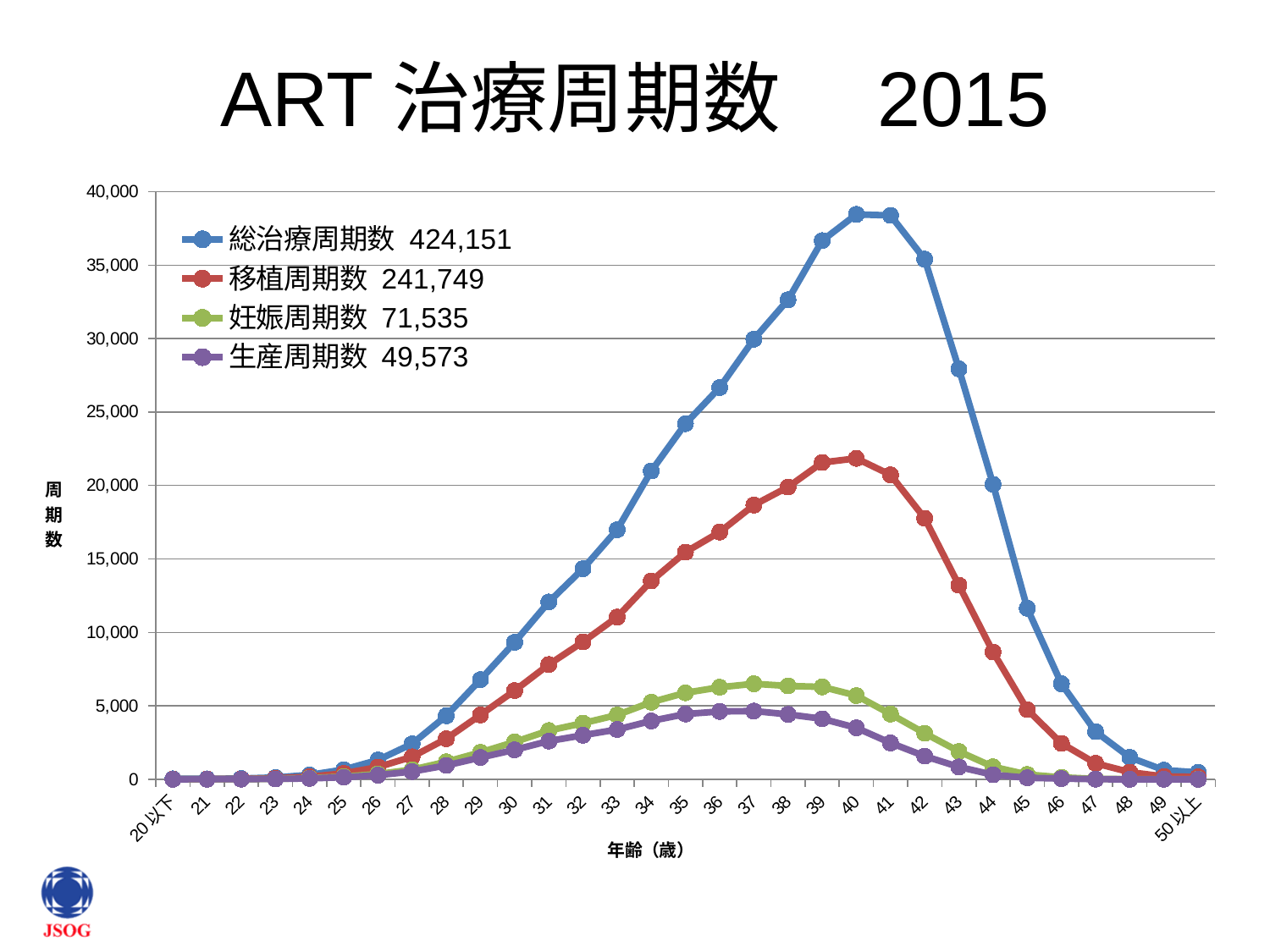

# ART治療周期数　2015

### Chart

| Category | 総治療周期数 424,151 | 移植周期数 241,749 | 妊娠周期数 71,535 | 生産周期数 49,573 |
|---|---|---|---|---|
| 20以下 | 33.0 | 6.0 | 2.0 | 2.0 |
| 21 | 31.0 | 14.0 | 9.0 | 9.0 |
| 22 | 57.0 | 28.0 | 12.0 | 11.0 |
| 23 | 123.0 | 71.0 | 27.0 | 24.0 |
| 24 | 300.0 | 174.0 | 85.0 | 61.0 |
| 25 | 662.0 | 407.0 | 182.0 | 140.0 |
| 26 | 1315.0 | 833.0 | 363.0 | 281.0 |
| 27 | 2415.0 | 1532.0 | 657.0 | 529.0 |
| 28 | 4326.0 | 2764.0 | 1193.0 | 943.0 |
| 29 | 6787.0 | 4382.0 | 1836.0 | 1481.0 |
| 30 | 9330.0 | 6040.0 | 2544.0 | 2007.0 |
| 31 | 12072.0 | 7815.0 | 3318.0 | 2602.0 |
| 32 | 14338.0 | 9358.0 | 3820.0 | 3001.0 |
| 33 | 16992.0 | 11048.0 | 4378.0 | 3390.0 |
| 34 | 20988.0 | 13505.0 | 5249.0 | 3973.0 |
| 35 | 24206.0 | 15465.0 | 5889.0 | 4445.0 |
| 36 | 26663.0 | 16828.0 | 6268.0 | 4618.0 |
| 37 | 29958.0 | 18667.0 | 6505.0 | 4646.0 |
| 38 | 32641.0 | 19895.0 | 6360.0 | 4418.0 |
| 39 | 36670.0 | 21566.0 | 6293.0 | 4119.0 |
| 40 | 38455.0 | 21847.0 | 5702.0 | 3505.0 |
| 41 | 38383.0 | 20726.0 | 4441.0 | 2476.0 |
| 42 | 35406.0 | 17772.0 | 3133.0 | 1577.0 |
| 43 | 27936.0 | 13213.0 | 1899.0 | 843.0 |
| 44 | 20080.0 | 8669.0 | 853.0 | 308.0 |
| 45 | 11641.0 | 4745.0 | 329.0 | 103.0 |
| 46 | 6505.0 | 2446.0 | 134.0 | 48.0 |
| 47 | 3248.0 | 1088.0 | 29.0 | 8.0 |
| 48 | 1492.0 | 488.0 | 11.0 | 0.0 |
| 49 | 627.0 | 191.0 | 8.0 | 2.0 |
| 50以上 | 471.0 | 166.0 | 6.0 | 3.0 |